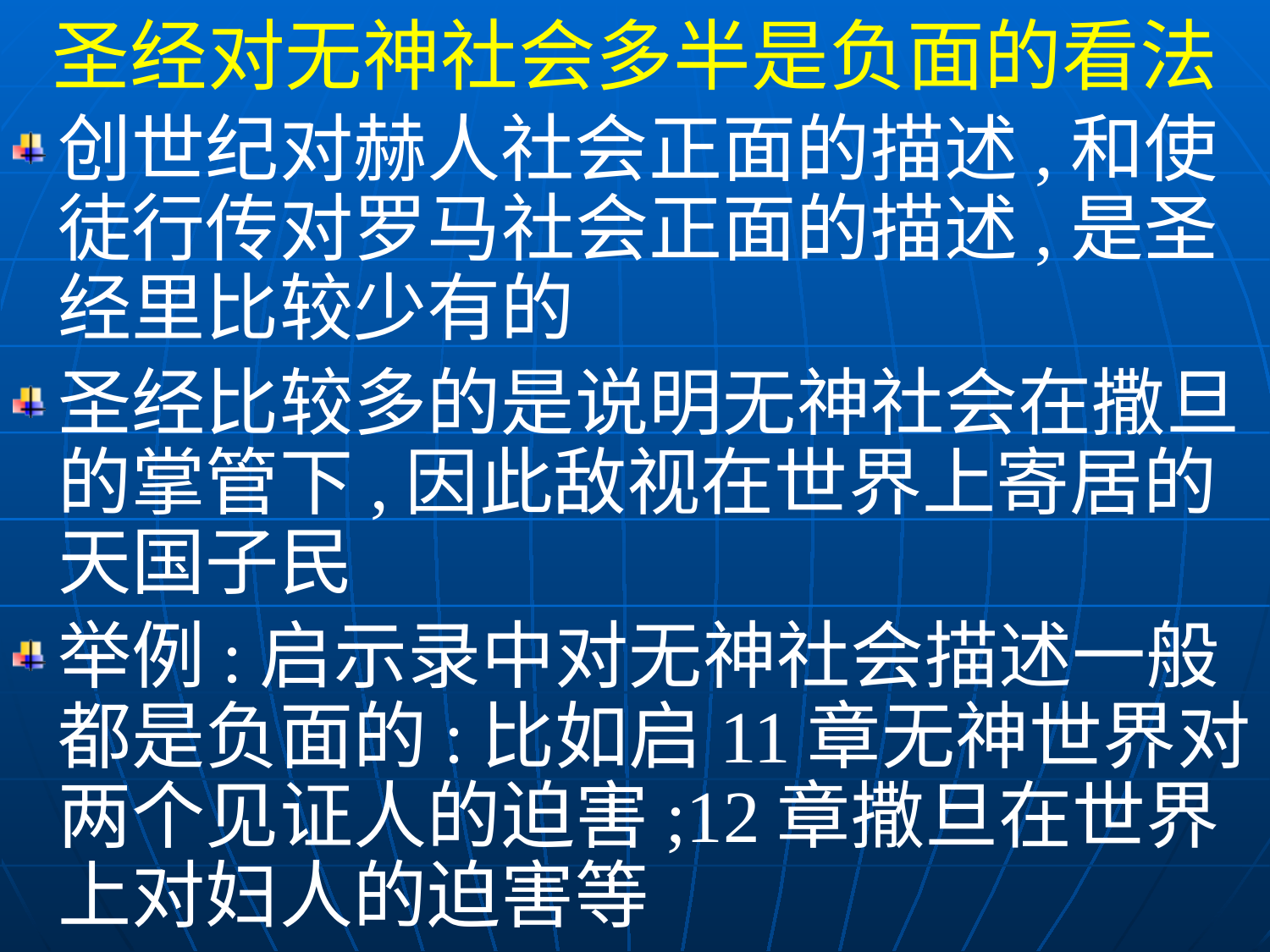

圣经对无神社会多半是负面的看法
创世纪对赫人社会正面的描述,和使徒行传对罗马社会正面的描述,是圣经里比较少有的
圣经比较多的是说明无神社会在撒旦的掌管下,因此敌视在世界上寄居的天国子民
举例:启示录中对无神社会描述一般都是负面的:比如启11章无神世界对两个见证人的迫害;12章撒旦在世界上对妇人的迫害等